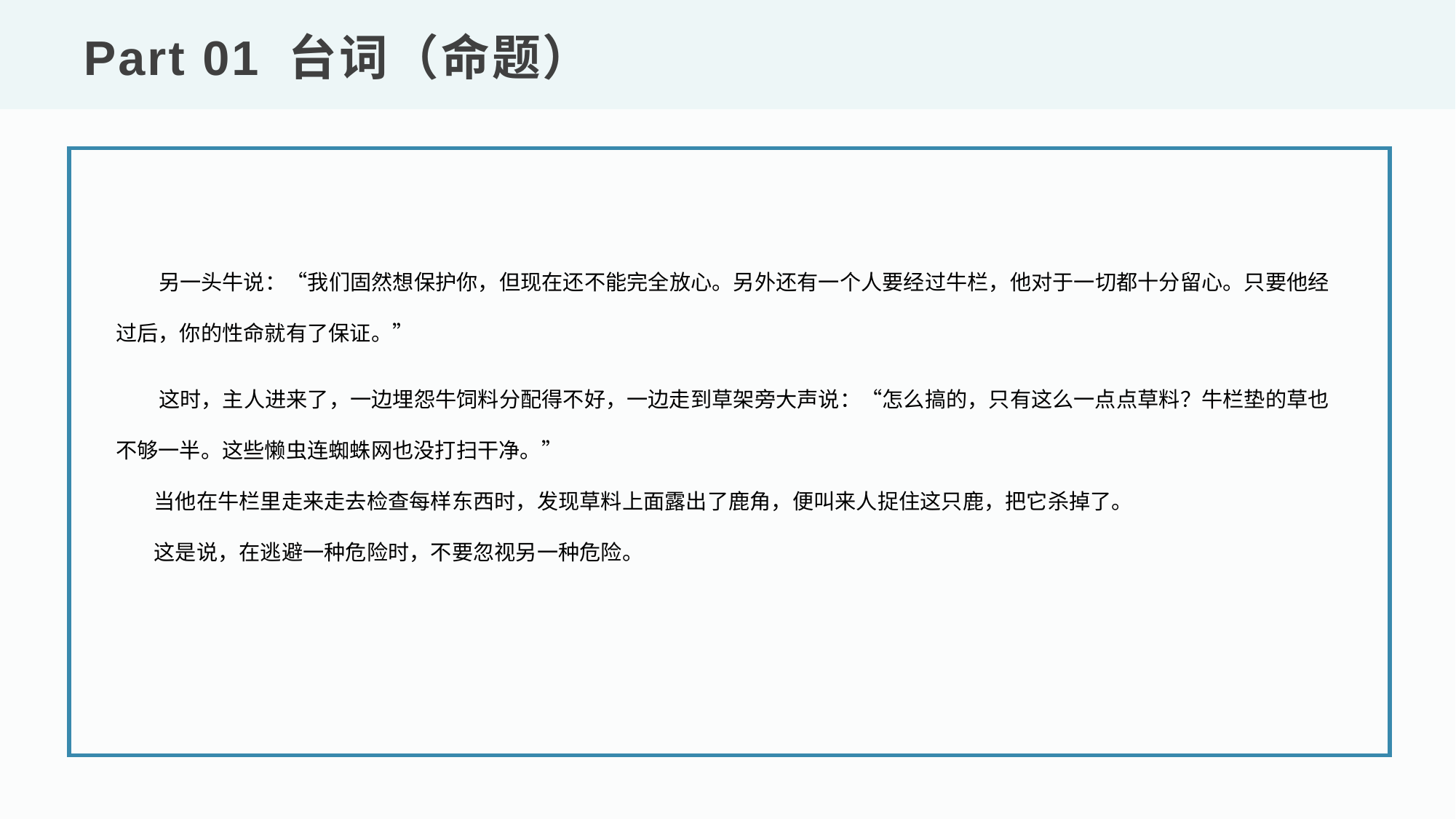

Part 01 台词（命题）

        另一头牛说：“我们固然想保护你，但现在还不能完全放心。另外还有一个人要经过牛栏，他对于一切都十分留心。只要他经过后，你的性命就有了保证。”
        这时，主人进来了，一边埋怨牛饲料分配得不好，一边走到草架旁大声说：“怎么搞的，只有这么一点点草料？牛栏垫的草也不够一半。这些懒虫连蜘蛛网也没打扫干净。”
       当他在牛栏里走来走去检查每样东西时，发现草料上面露出了鹿角，便叫来人捉住这只鹿，把它杀掉了。
       这是说，在逃避一种危险时，不要忽视另一种危险。